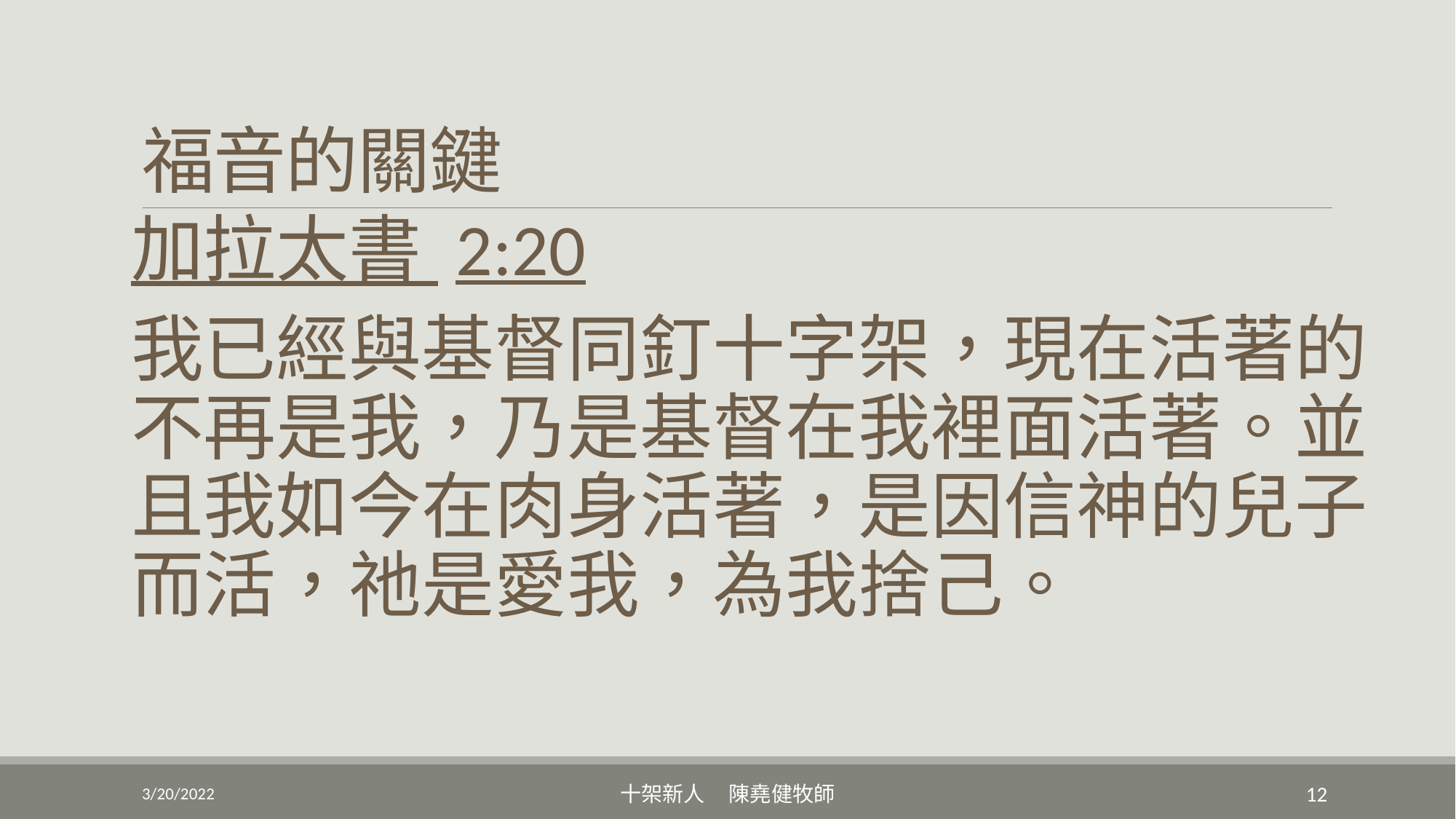

# 福音的關鍵
加拉太書 2:20
我已經與基督同釘十字架，現在活著的不再是我，乃是基督在我裡面活著。並且我如今在肉身活著，是因信神的兒子而活，祂是愛我，為我捨己。
3/20/2022
十架新人     陳堯健牧師
12